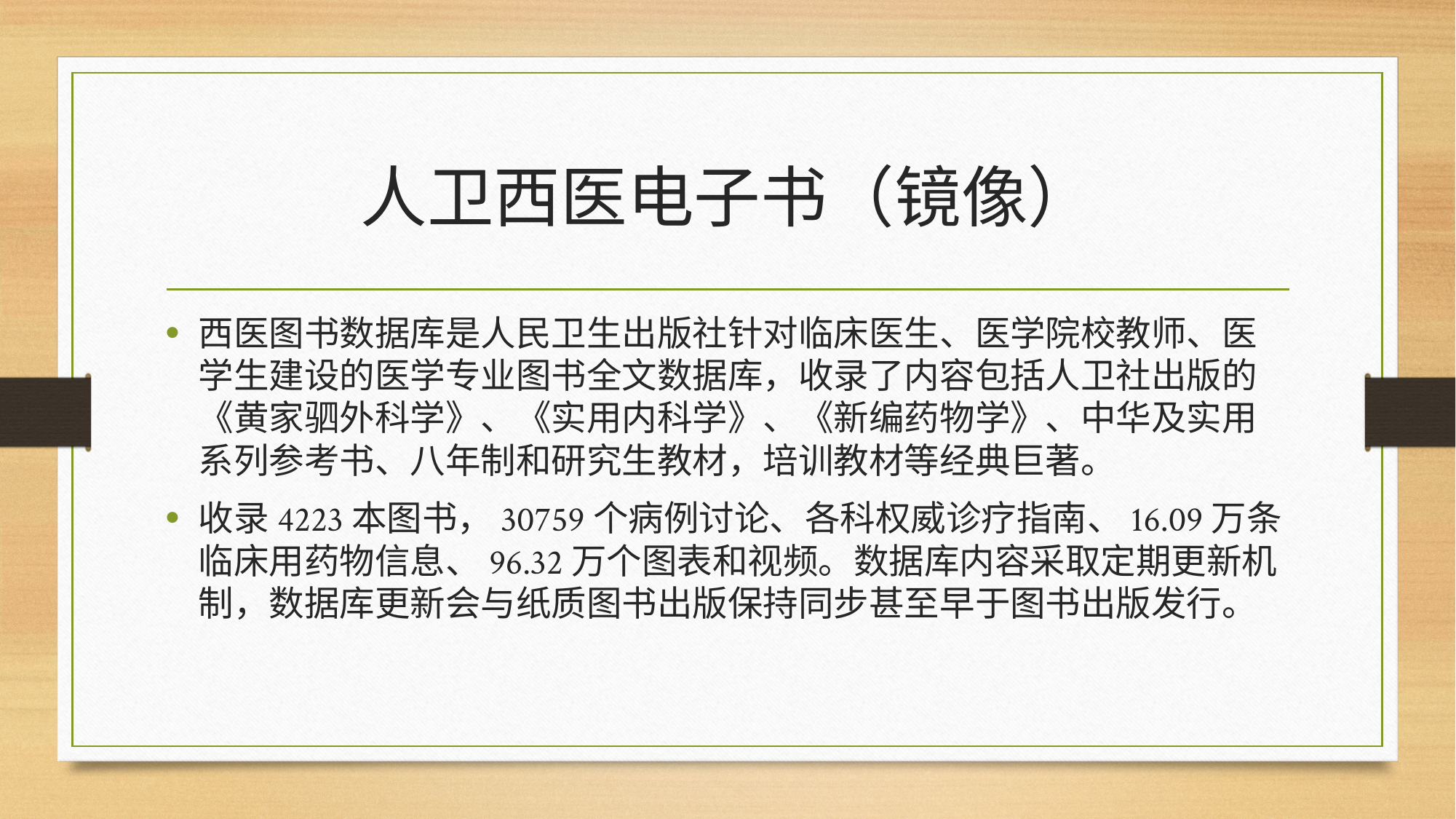

# 人卫西医电子书（镜像）
西医图书数据库是人民卫生出版社针对临床医生、医学院校教师、医学生建设的医学专业图书全文数据库，收录了内容包括人卫社出版的《黄家驷外科学》、《实用内科学》、《新编药物学》、中华及实用系列参考书、八年制和研究生教材，培训教材等经典巨著。
收录4223本图书，30759个病例讨论、各科权威诊疗指南、16.09万条临床用药物信息、96.32万个图表和视频。数据库内容采取定期更新机制，数据库更新会与纸质图书出版保持同步甚至早于图书出版发行。